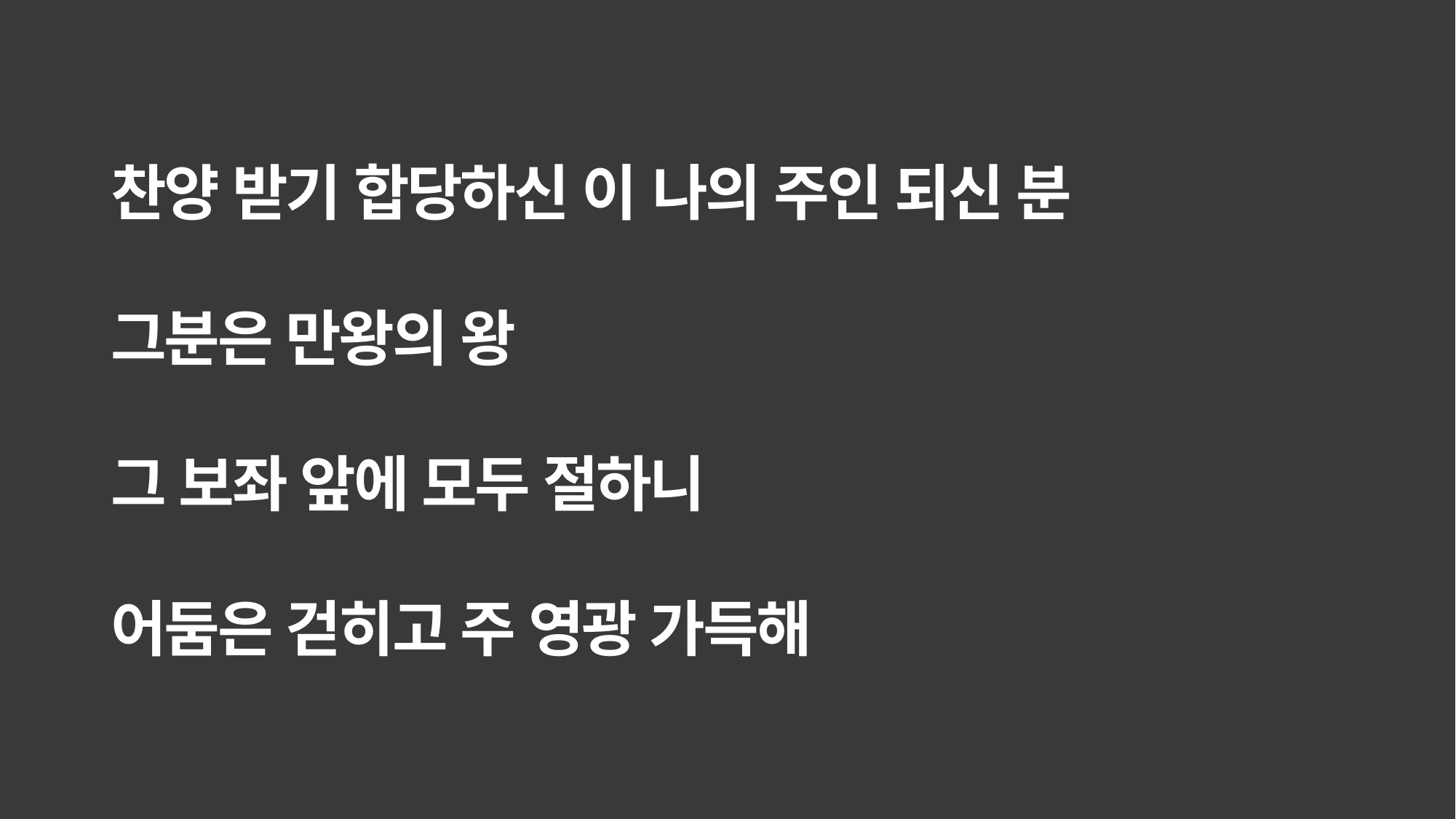

찬양 받기 합당하신 이 나의 주인 되신 분
그분은 만왕의 왕
그 보좌 앞에 모두 절하니
어둠은 걷히고 주 영광 가득해